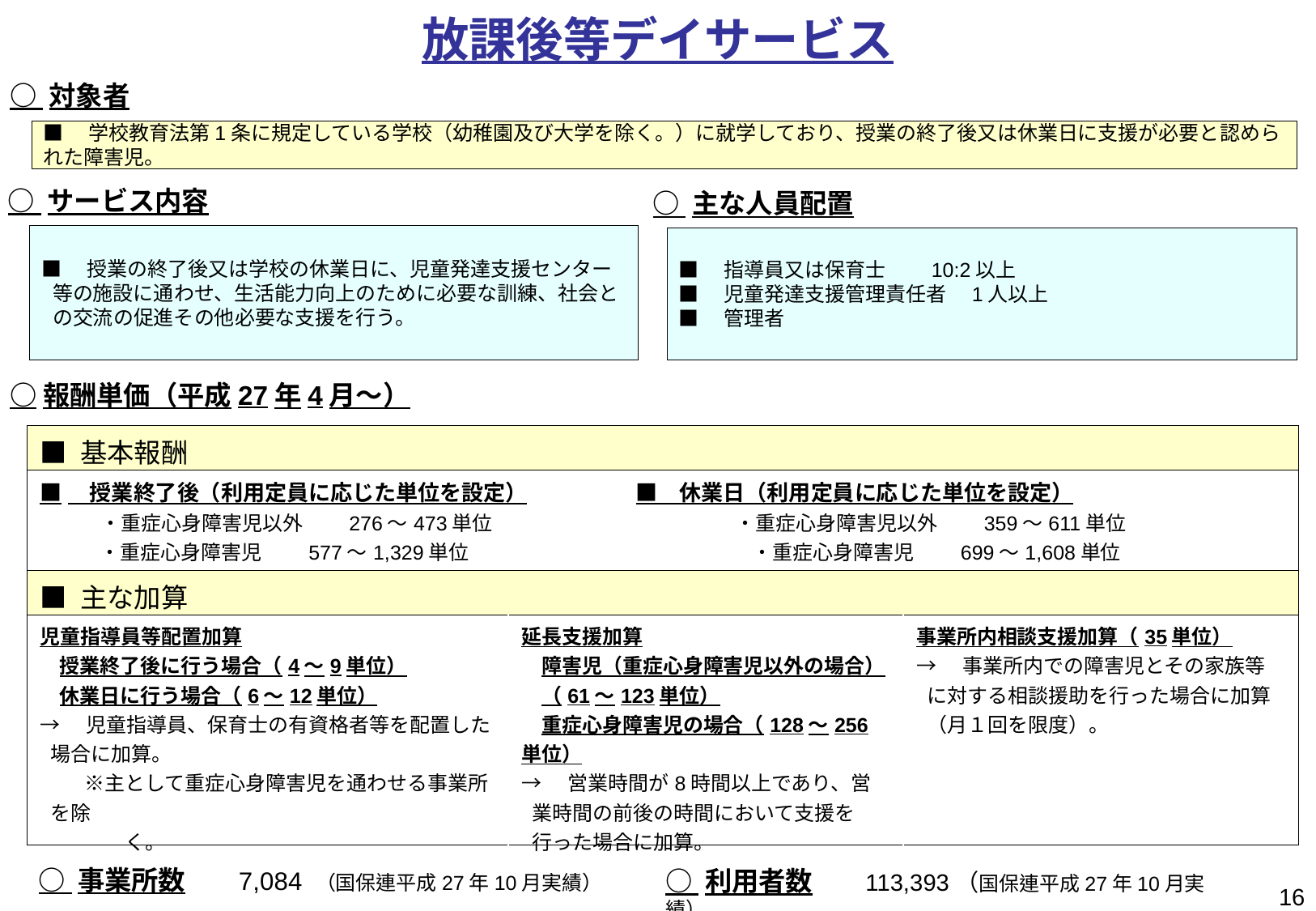

放課後等デイサービス
○ 対象者
■　学校教育法第1条に規定している学校（幼稚園及び大学を除く。）に就学しており、授業の終了後又は休業日に支援が必要と認められた障害児。
○ サービス内容
○ 主な人員配置
■　授業の終了後又は学校の休業日に、児童発達支援センター等の施設に通わせ、生活能力向上のために必要な訓練、社会との交流の促進その他必要な支援を行う。
■　指導員又は保育士　　10:2以上
■　児童発達支援管理責任者　1人以上
■　管理者

○報酬単価（平成27年4月～）
| ■ 基本報酬 |  |  |
| --- | --- | --- |
| ■　授業終了後（利用定員に応じた単位を設定）　　　　　■　休業日（利用定員に応じた単位を設定） 　　　・重症心身障害児以外　　276～473単位　　　　　　　　　　　　・重症心身障害児以外　　359～611単位 　　　・重症心身障害児　　577～1,329単位　　　　　　　　　　　　　　・重症心身障害児　　699～1,608単位 |  |  |
| ■ 主な加算 |  |  |
| 児童指導員等配置加算 　授業終了後に行う場合（4～9単位） 　休業日に行う場合（6～12単位） →　児童指導員、保育士の有資格者等を配置した場合に加算。　 　　 ※主として重症心身障害児を通わせる事業所を除 　　　　 く。 | 延長支援加算 　障害児（重症心身障害児以外の場合） 　（61～123単位） 　重症心身障害児の場合（128～256単位） →　営業時間が8時間以上であり、営業時間の前後の時間において支援を行った場合に加算。 | 事業所内相談支援加算（35単位） →　事業所内での障害児とその家族等に対する相談援助を行った場合に加算（月１回を限度）。 |
○ 事業所数　　7,084 （国保連平成27年10月実績）
○ 利用者数　　113,393（国保連平成27年10月実績）
16